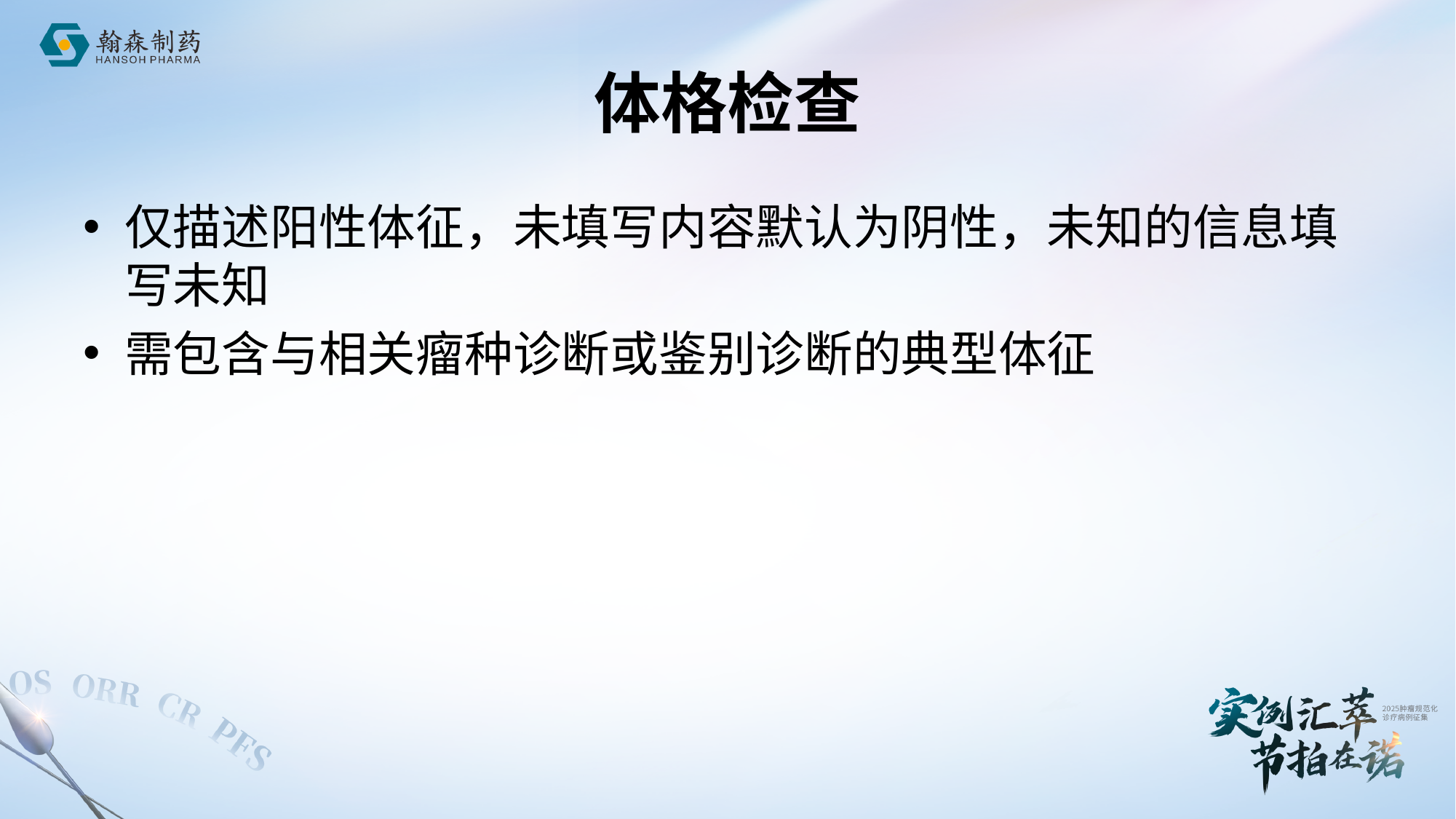

# 体格检查
仅描述阳性体征，未填写内容默认为阴性，未知的信息填写未知
需包含与相关瘤种诊断或鉴别诊断的典型体征